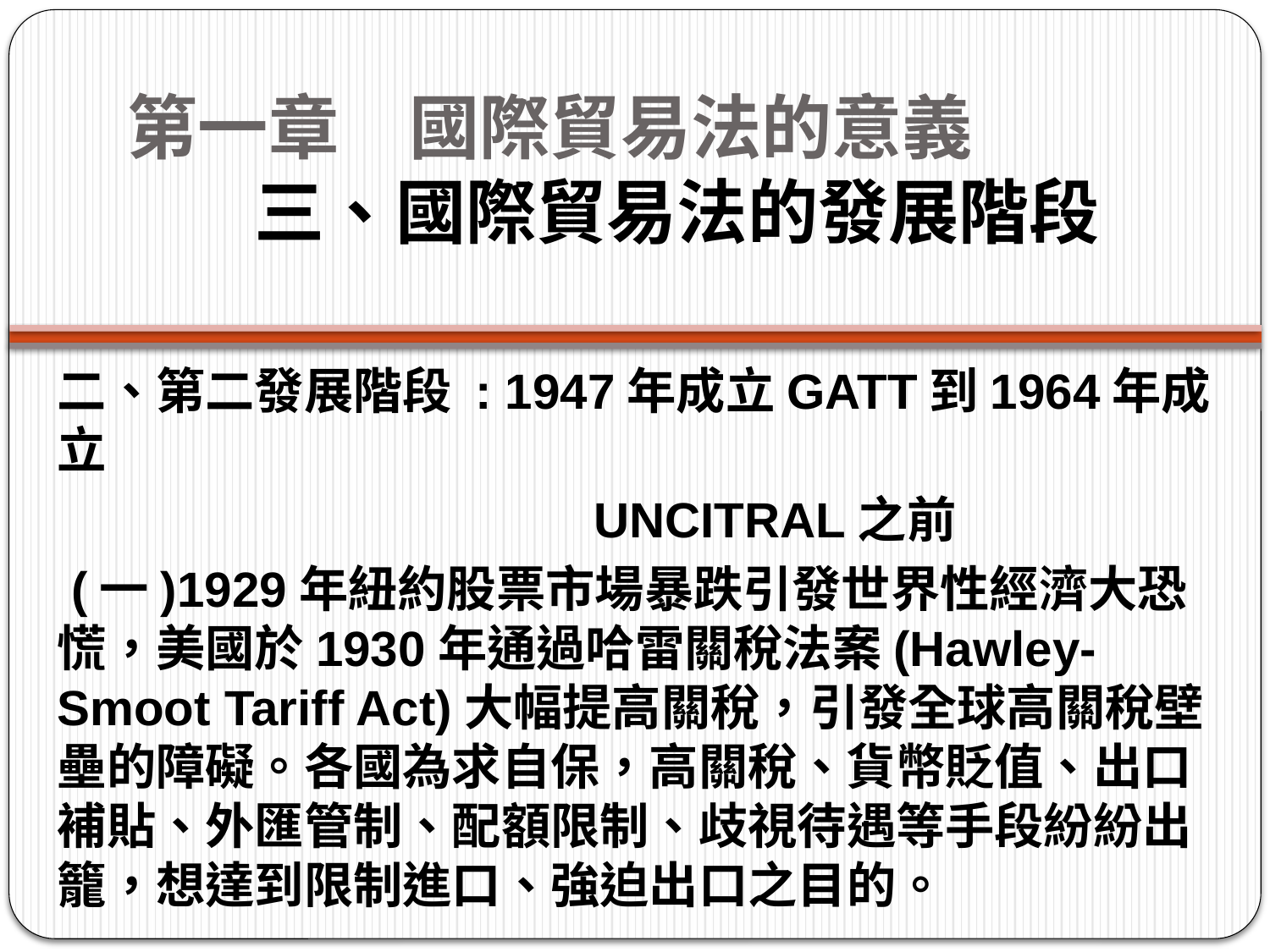

# 第一章　國際貿易法的意義 三、國際貿易法的發展階段
二、第二發展階段 : 1947年成立GATT到1964年成立
                                       UNCITRAL之前
 (一)1929年紐約股票市場暴跌引發世界性經濟大恐慌，美國於1930年通過哈雷關稅法案(Hawley-Smoot Tariff Act)大幅提高關稅，引發全球高關稅壁壘的障礙。各國為求自保，高關稅、貨幣貶值、出口補貼、外匯管制、配額限制、歧視待遇等手段紛紛出籠，想達到限制進口、強迫出口之目的。